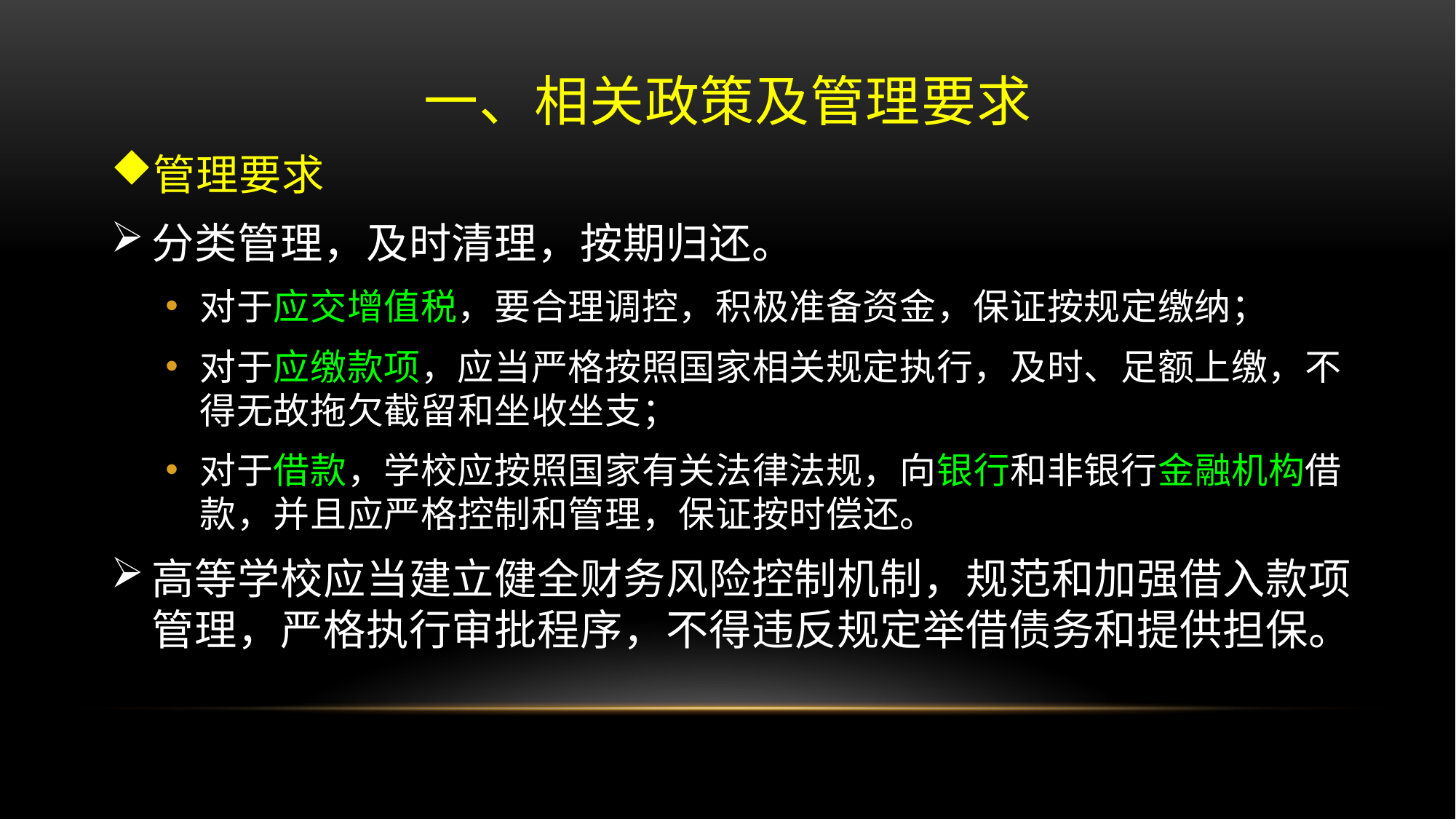

# 一、相关政策及管理要求
管理要求
分类管理，及时清理，按期归还。
对于应交增值税，要合理调控，积极准备资金，保证按规定缴纳；
对于应缴款项，应当严格按照国家相关规定执行，及时、足额上缴，不得无故拖欠截留和坐收坐支；
对于借款，学校应按照国家有关法律法规，向银行和非银行金融机构借款，并且应严格控制和管理，保证按时偿还。
高等学校应当建立健全财务风险控制机制，规范和加强借入款项管理，严格执行审批程序，不得违反规定举借债务和提供担保。

8